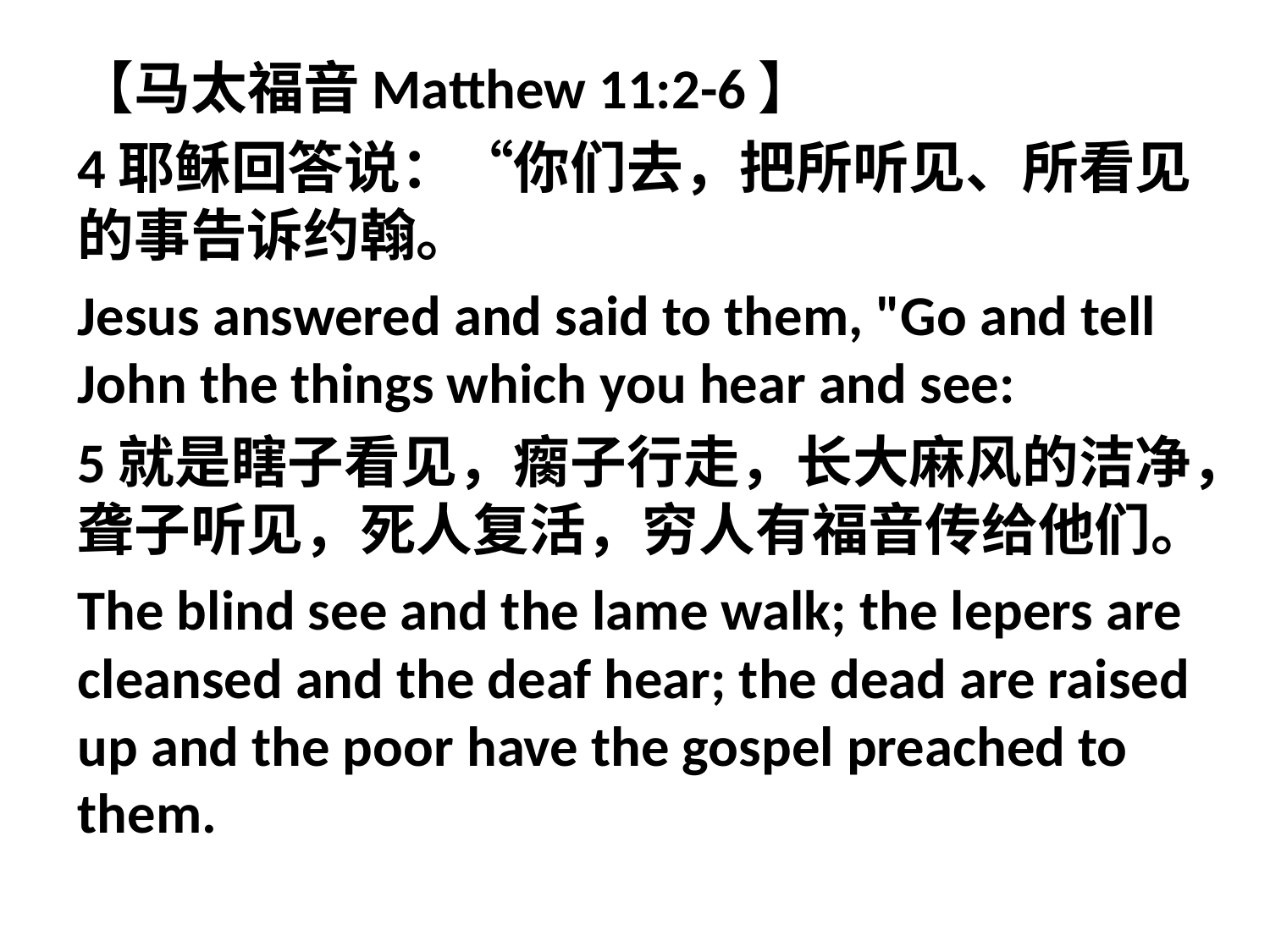

【马太福音Matthew 11:2-6】
4耶稣回答说：“你们去，把所听见、所看见的事告诉约翰。
Jesus answered and said to them, "Go and tell John the things which you hear and see:
5就是瞎子看见，瘸子行走，长大麻风的洁净，聋子听见，死人复活，穷人有福音传给他们。
The blind see and the lame walk; the lepers are cleansed and the deaf hear; the dead are raised up and the poor have the gospel preached to them.